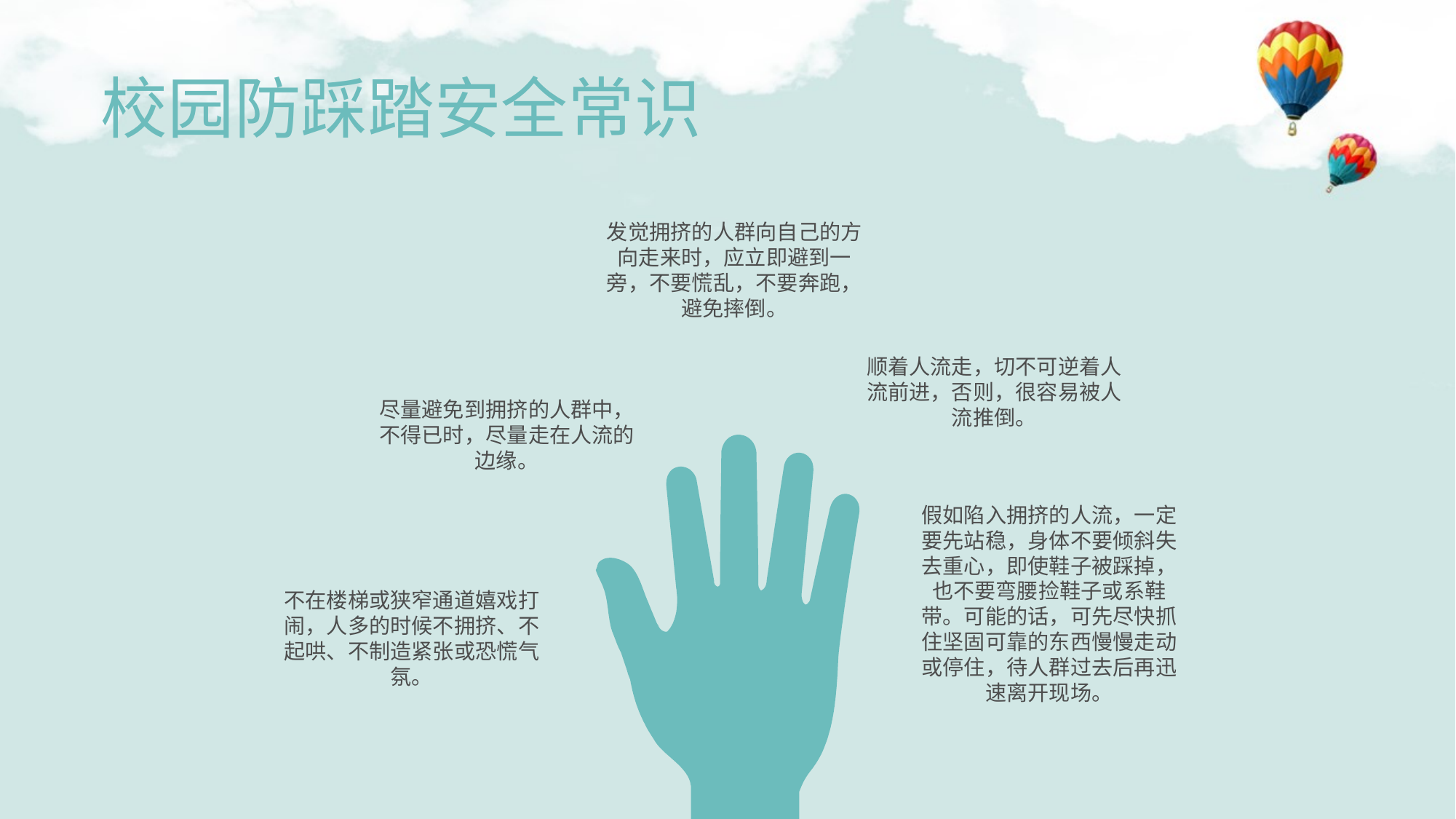

# 校园防踩踏安全常识
发觉拥挤的人群向自己的方向走来时，应立即避到一旁，不要慌乱，不要奔跑，避免摔倒。
顺着人流走，切不可逆着人流前进，否则，很容易被人流推倒。
尽量避免到拥挤的人群中，不得已时，尽量走在人流的边缘。

假如陷入拥挤的人流，一定要先站稳，身体不要倾斜失去重心，即使鞋子被踩掉，也不要弯腰捡鞋子或系鞋带。可能的话，可先尽快抓住坚固可靠的东西慢慢走动或停住，待人群过去后再迅速离开现场。
不在楼梯或狭窄通道嬉戏打闹，人多的时候不拥挤、不起哄、不制造紧张或恐慌气氛。